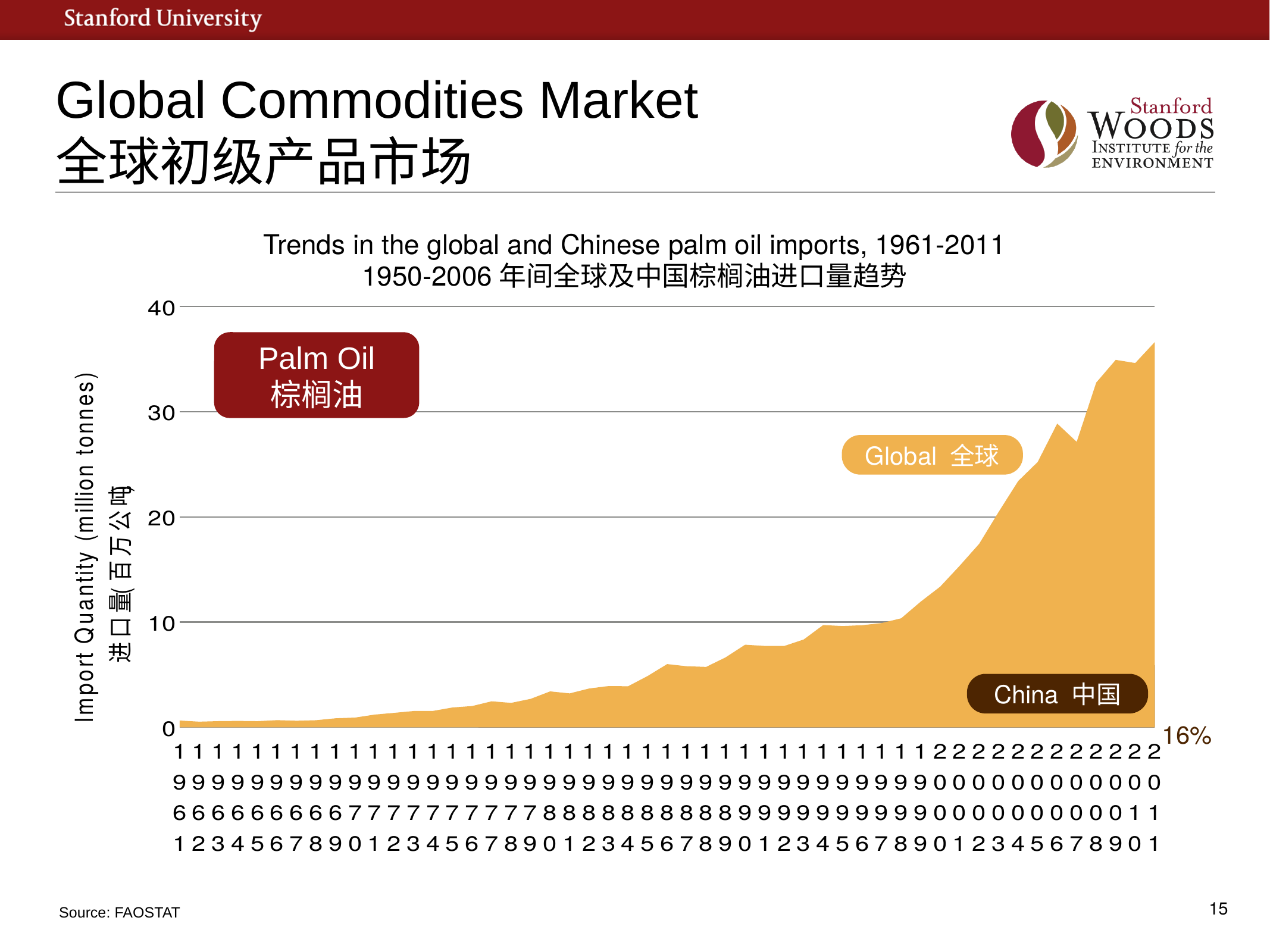

# Global Commodities Market
全球初级产品市场
Trends in the global and Chinese palm oil imports, 1961-2011
1950-2006年间全球及中国棕榈油进口量趋势

### Chart:

| Category | Global Trade | China Import |
|---|---|---|
| 1961 | 0.64559 | 0.0 |
| 1962 | 0.538119 | 0.00014 |
| 1963 | 0.586693 | 0.0 |
| 1964 | 0.608845 | 0.0 |
| 1965 | 0.584367 | 0.000484 |
| 1966 | 0.682355 | 0.000124 |
| 1967 | 0.626372 | 0.001016 |
| 1968 | 0.67292 | 0.0 |
| 1969 | 0.856682 | 0.0 |
| 1970 | 0.923372 | 0.0 |
| 1971 | 1.209928 | 0.0 |
| 1972 | 1.371772 | 0.0076 |
| 1973 | 1.549575 | 0.0051 |
| 1974 | 1.559779 | 0.0081 |
| 1975 | 1.883359 | 0.008 |
| 1976 | 2.019271 | 0.0 |
| 1977 | 2.471179 | 0.0251 |
| 1978 | 2.319666999999999 | 0.011 |
| 1979 | 2.703016 | 0.0424 |
| 1980 | 3.411586 | 0.058 |
| 1981 | 3.223574 | 0.021 |
| 1982 | 3.688055 | 0.019 |
| 1983 | 3.918362 | 0.016373 |
| 1984 | 3.902161 | 0.01773 |
| 1985 | 4.874999 | 0.056803 |
| 1986 | 6.004805999999999 | 0.193915 |
| 1987 | 5.804379 | 0.254632 |
| 1988 | 5.739452 | 0.39862 |
| 1989 | 6.64765 | 0.734058 |
| 1990 | 7.847016999999999 | 1.133421 |
| 1991 | 7.730471 | 1.007152 |
| 1992 | 7.722586999999999 | 0.582593 |
| 1993 | 8.338059999999999 | 0.792518 |
| 1994 | 9.71323 | 1.456671 |
| 1995 | 9.619174 | 1.396839 |
| 1996 | 9.699994 | 1.009184 |
| 1997 | 9.906528 | 1.156455 |
| 1998 | 10.356906 | 0.929908 |
| 1999 | 11.935889 | 1.19351 |
| 2000 | 13.35778 | 1.390701 |
| 2001 | 15.347143 | 1.517352 |
| 2002 | 17.4328 | 2.220617 |
| 2003 | 20.46823699999999 | 3.324757 |
| 2004 | 23.396365 | 3.857223 |
| 2005 | 25.203784 | 4.330056 |
| 2006 | 28.856544 | 5.068792 |
| 2007 | 27.118117 | 5.094752 |
| 2008 | 32.748988 | 5.28207 |
| 2009 | 34.905412 | 6.441284 |
| 2010 | 34.606576 | 5.695938999999999 |
| 2011 | 36.589672 | 5.912052 |
Palm Oil
棕榈油
Global 全球
China 中国
16%
15
Source: FAOSTAT